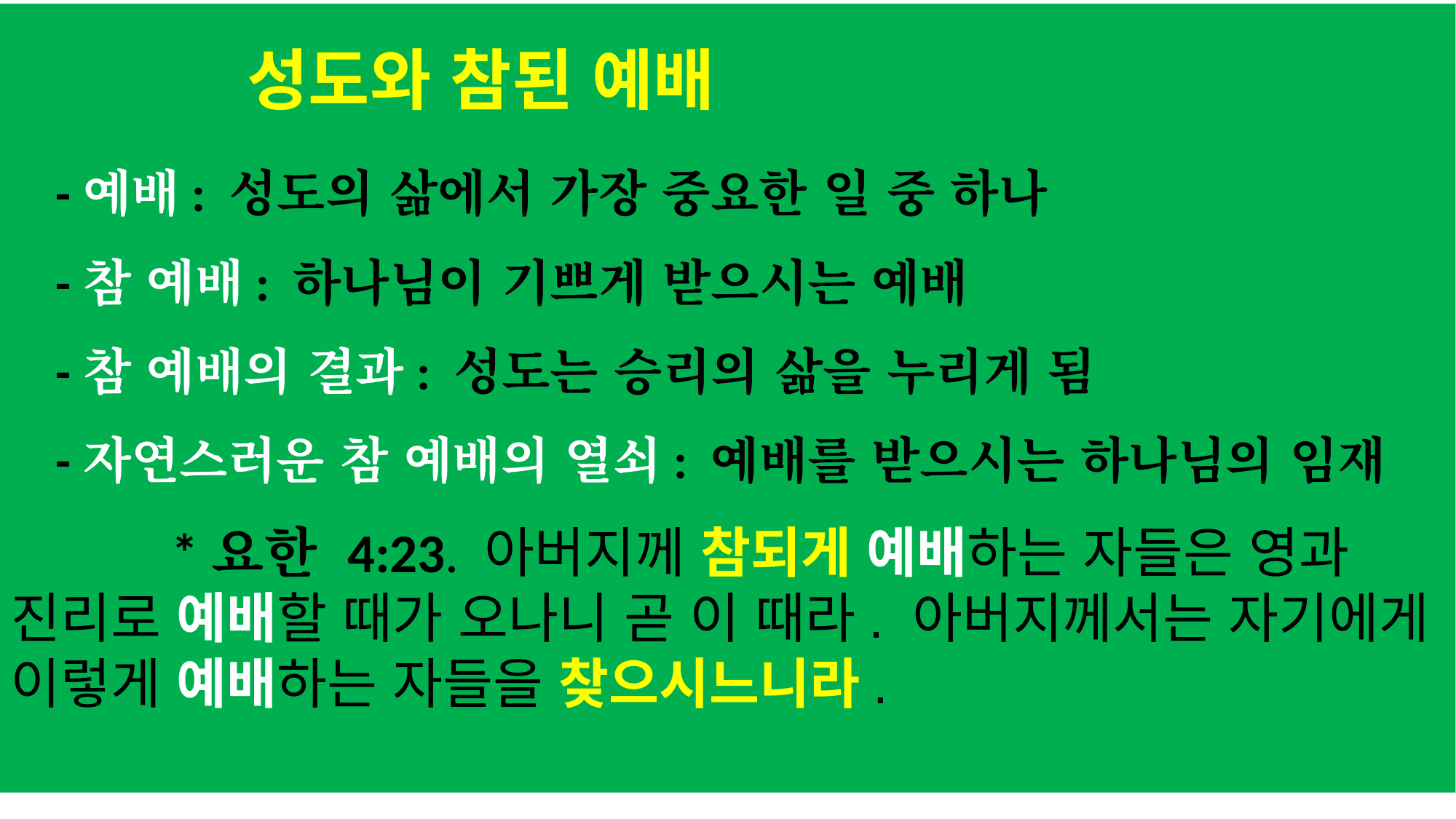

성도와 참된 예배

    -예배: 성도의 삶에서 가장 중요한 일 중 하나

    -참 예배: 하나님이 기쁘게 받으시는 예배

    -참 예배의 결과: 성도는 승리의 삶을 누리게 됨

    -자연스러운 참 예배의 열쇠: 예배를 받으시는 하나님의 임재

             *요한 4:23. 아버지께 참되게 예배하는 자들은 영과 진리로 예배할 때가 오나니 곧 이 때라. 아버지께서는 자기에게 이렇게 예배하는 자들을 찾으시느니라.